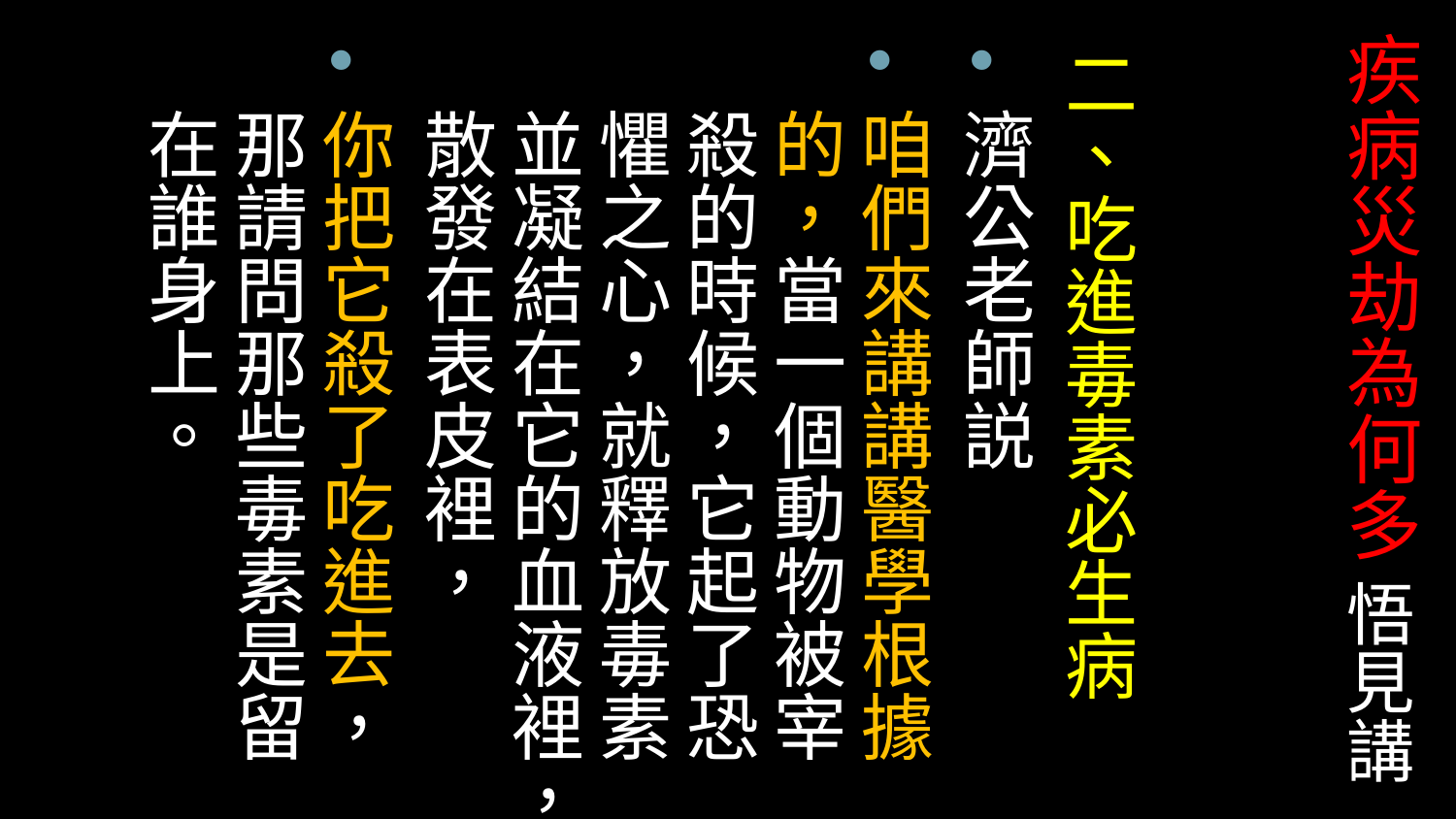

# 疾病災劫為何多 悟見講
二、吃進毒素必生病
濟公老師説
咱們來講講醫學根據的，當一個動物被宰殺的時候，它起了恐懼之心，就釋放毒素並凝結在它的血液裡，散發在表皮裡，
你把它殺了吃進去，那請問那些毒素是留在誰身上。